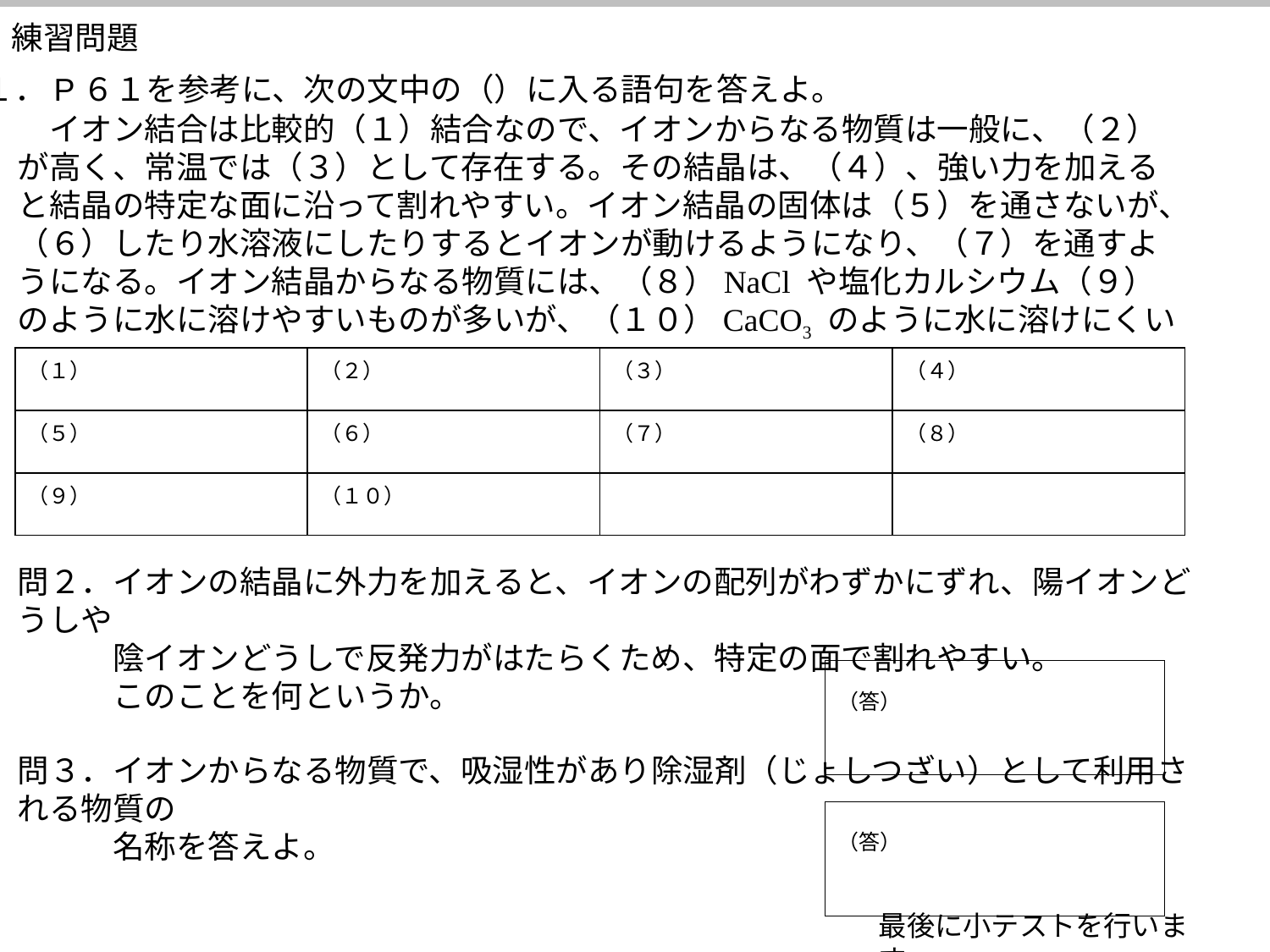

練習問題
問１．P６１を参考に、次の文中の（）に入る語句を答えよ。
　イオン結合は比較的（１）結合なので、イオンからなる物質は一般に、（２）が高く、常温では（３）として存在する。その結晶は、（４）、強い力を加えると結晶の特定な面に沿って割れやすい。イオン結晶の固体は（５）を通さないが、（６）したり水溶液にしたりするとイオンが動けるようになり、（７）を通すようになる。イオン結晶からなる物質には、（８）NaCl や塩化カルシウム（９）のように水に溶けやすいものが多いが、（１０）CaCO3 のように水に溶けにくいものも存在する。
| （１） | （２） | （３） | （４） |
| --- | --- | --- | --- |
| （５） | （６） | （７） | （８） |
| （９） | （１０） |  |  |
問２．イオンの結晶に外力を加えると、イオンの配列がわずかにずれ、陽イオンどうしや
　　　陰イオンどうしで反発力がはたらくため、特定の面で割れやすい。
　　　このことを何というか。
（答）
問３．イオンからなる物質で、吸湿性があり除湿剤（じょしつざい）として利用される物質の
　　　名称を答えよ。
（答）
最後に小テストを行います。